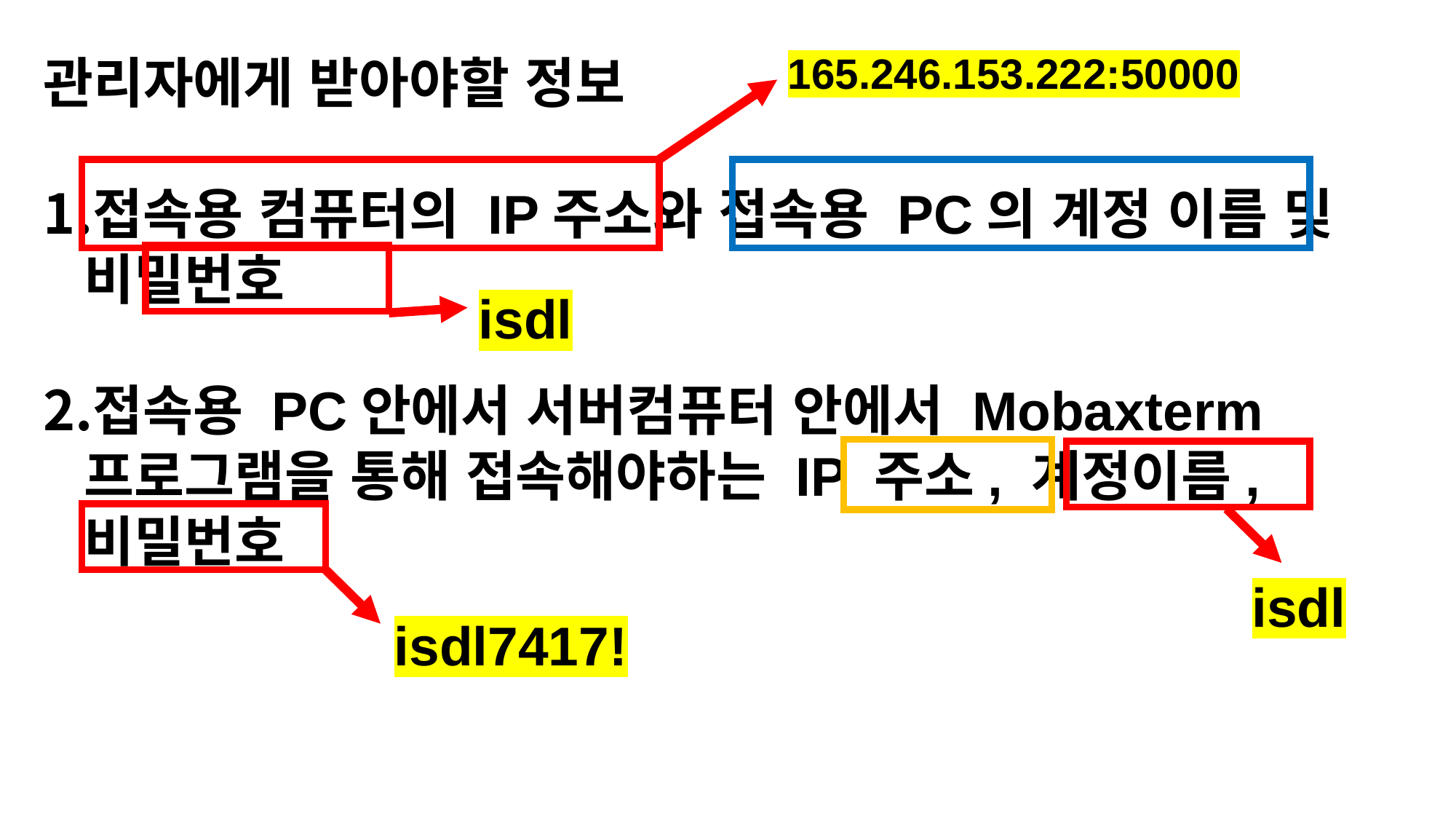

165.246.153.222:50000

관리자에게 받아야할 정보

접속용 컴퓨터의 IP주소와 접속용 PC의 계정 이름 및 비밀번호

접속용 PC안에서 서버컴퓨터 안에서 Mobaxterm 프로그램을 통해 접속해야하는 IP 주소, 계정이름, 비밀번호

isdl

isdl
isdl7417!